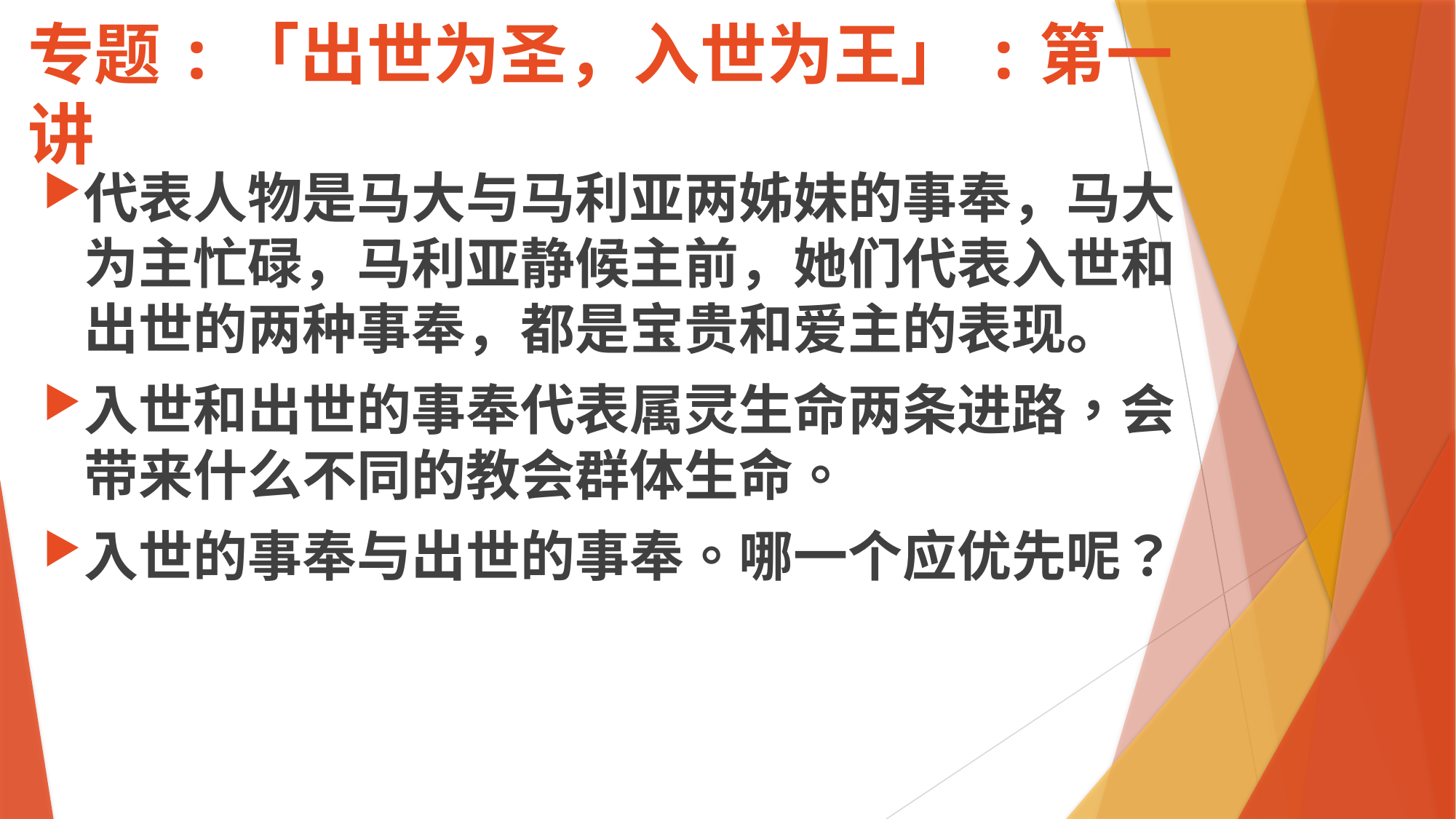

# 专题:「出世为圣，入世为王」:第一讲
代表人物是马大与马利亚两姊妹的事奉，马大为主忙碌，马利亚静候主前，她们代表入世和出世的两种事奉，都是宝贵和爱主的表现。
入世和出世的事奉代表属灵生命两条进路，会带来什么不同的教会群体生命。
入世的事奉与出世的事奉。哪一个应优先呢？